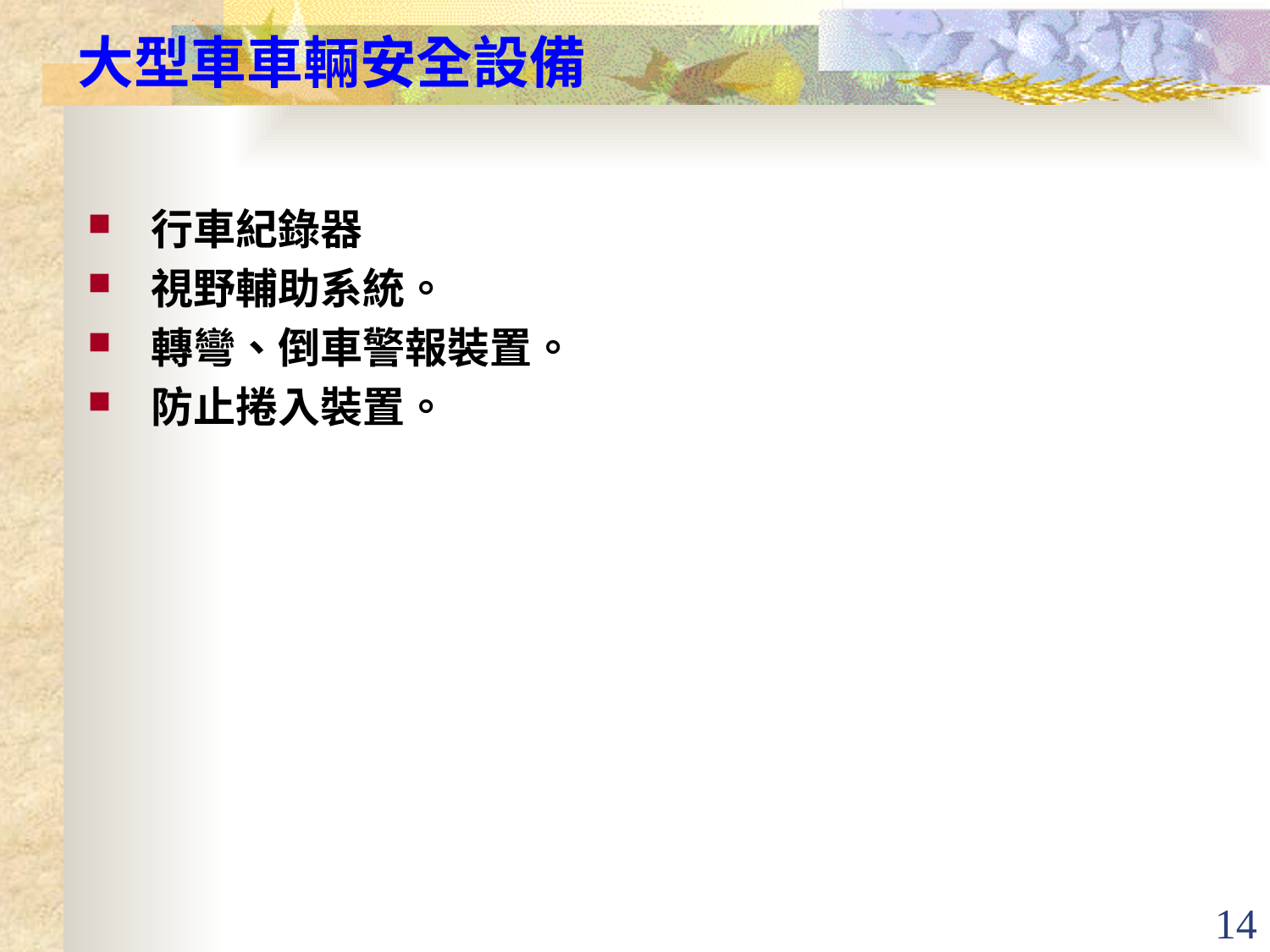

大型車車輛安全設備
行車紀錄器
視野輔助系統。
轉彎、倒車警報裝置。
防止捲入裝置。
14